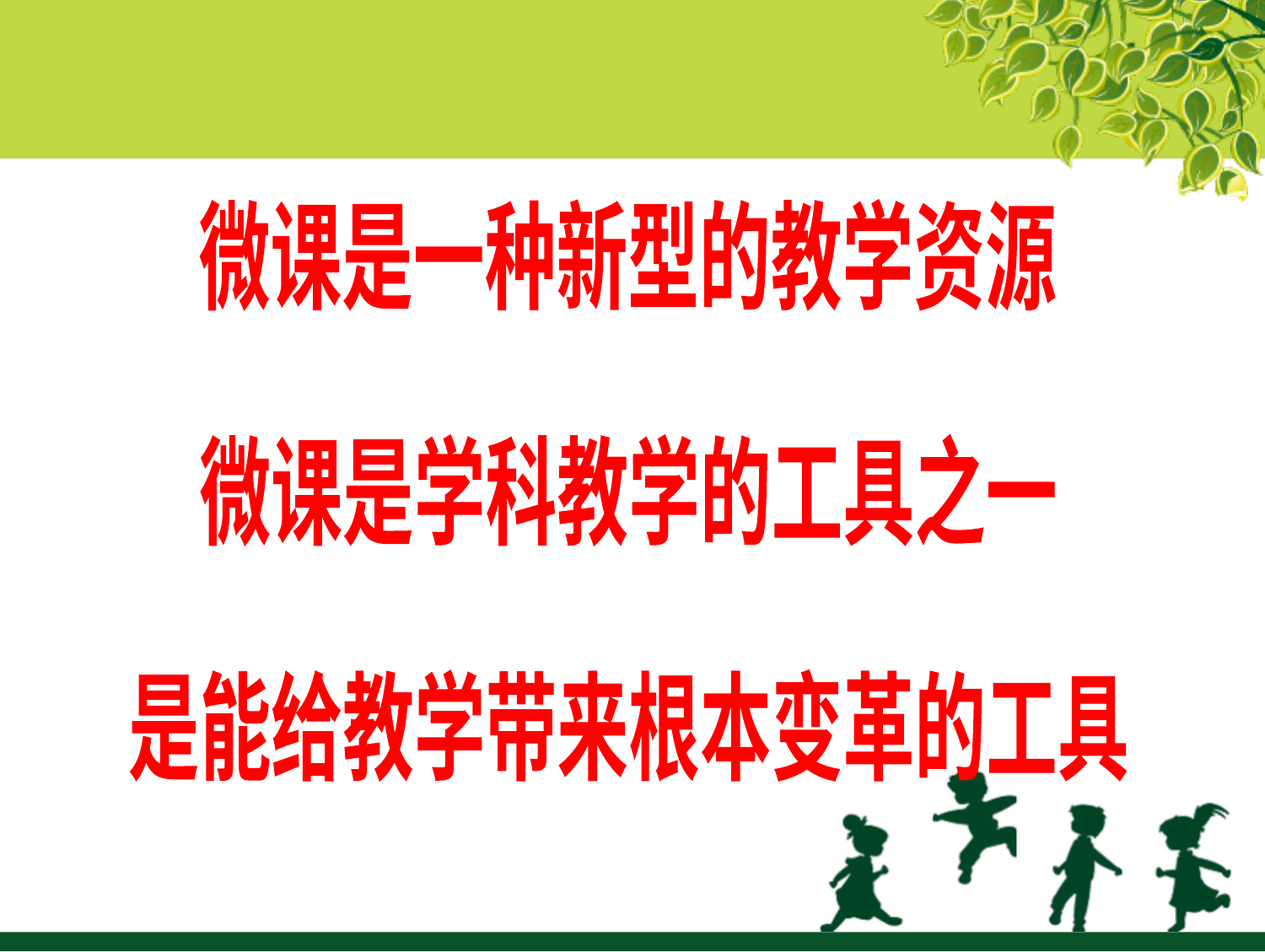

微课是一种新型的教学资源

微课是学科教学的工具之一

是能给教学带来根本变革的工具